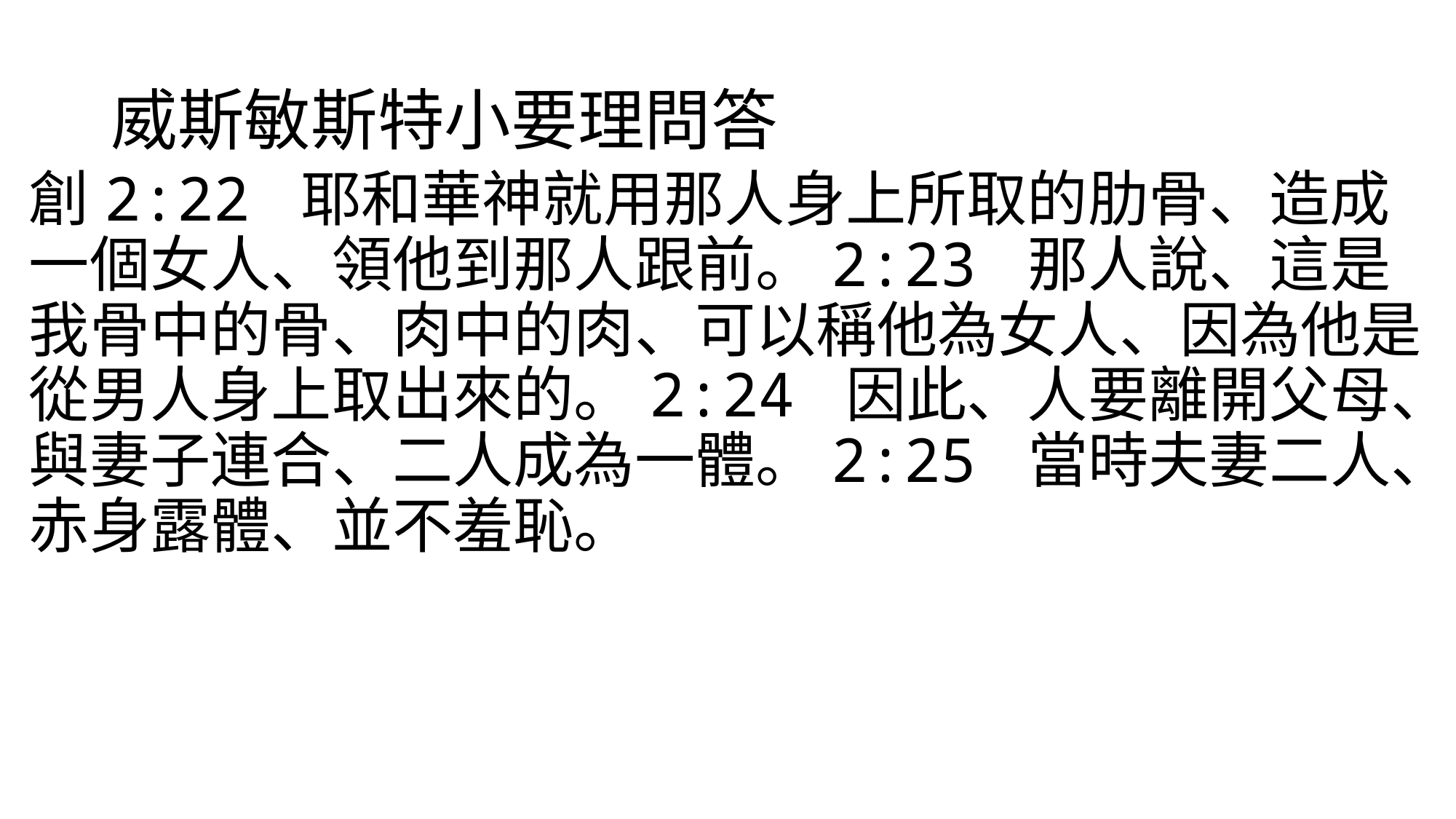

# 威斯敏斯特小要理問答
創2:22 耶和華神就用那人身上所取的肋骨、造成一個女人、領他到那人跟前。2:23 那人說、這是我骨中的骨、肉中的肉、可以稱他為女人、因為他是從男人身上取出來的。2:24 因此、人要離開父母、與妻子連合、二人成為一體。2:25 當時夫妻二人、赤身露體、並不羞恥。